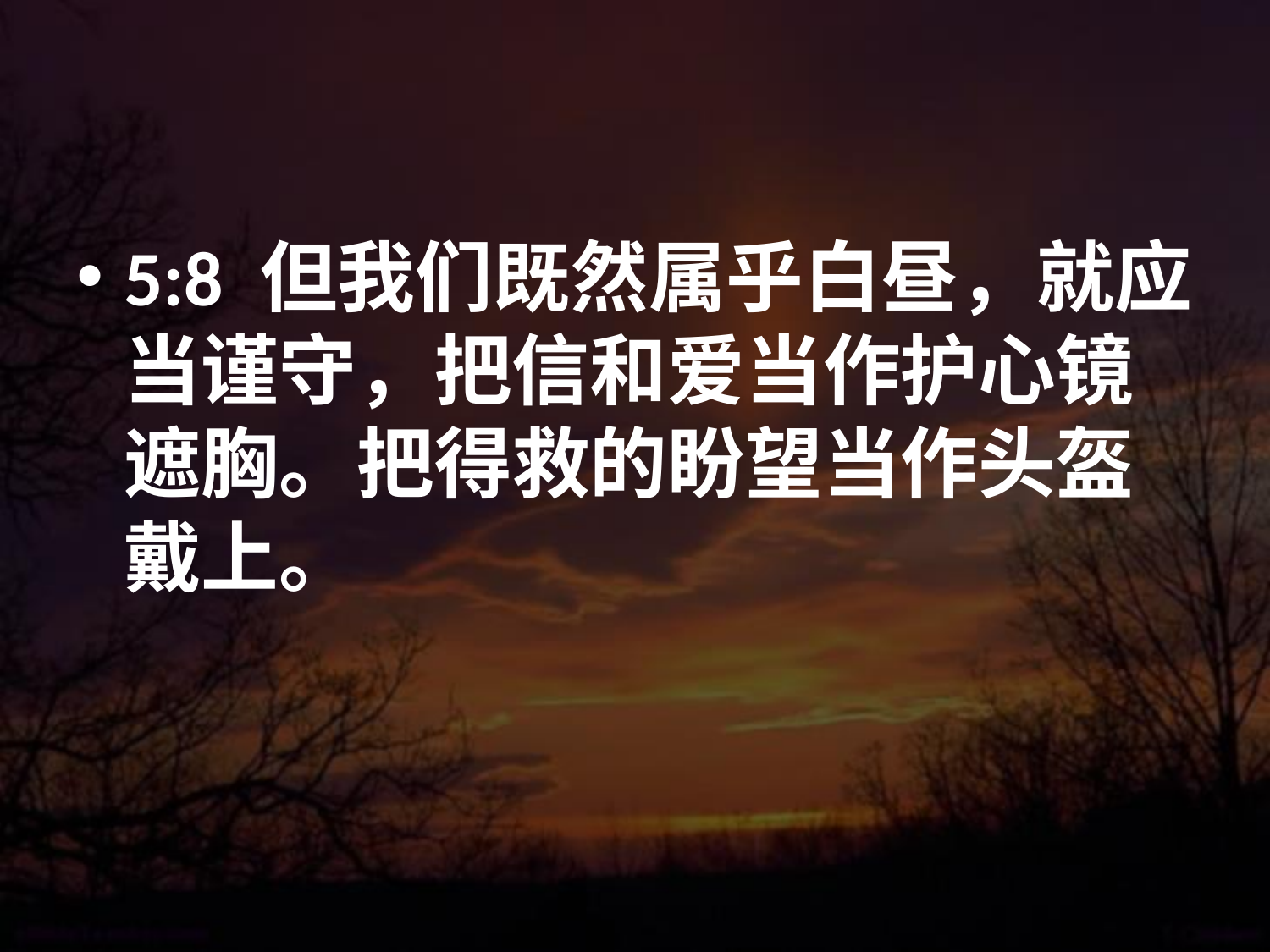

#
5:8 但我们既然属乎白昼，就应当谨守，把信和爱当作护心镜遮胸。把得救的盼望当作头盔戴上。